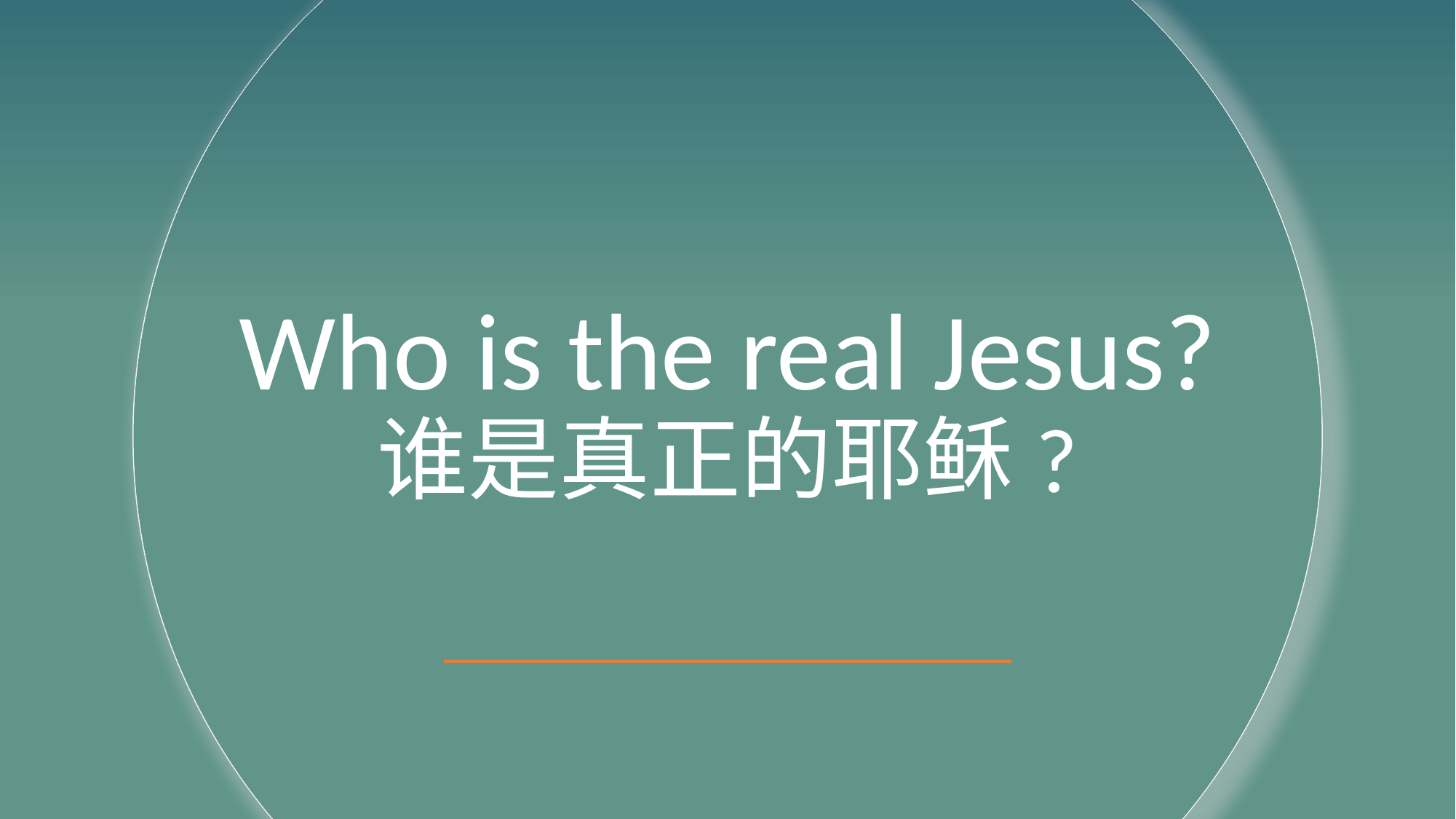

# Who is the real Jesus? 谁是真正的耶稣?